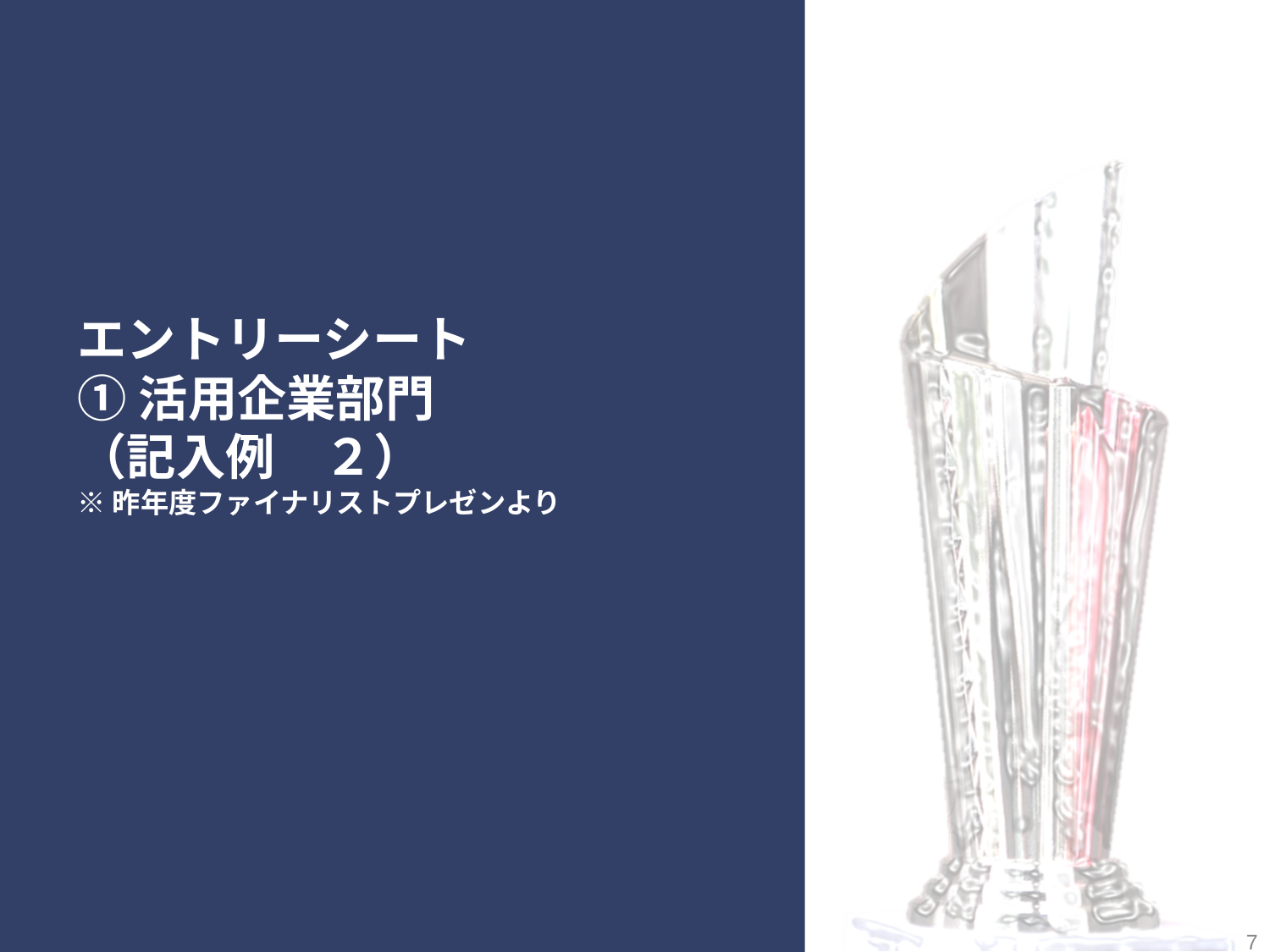

# エントリーシート
①活用企業部門
（記入例　２）
※昨年度ファイナリストプレゼンより

7